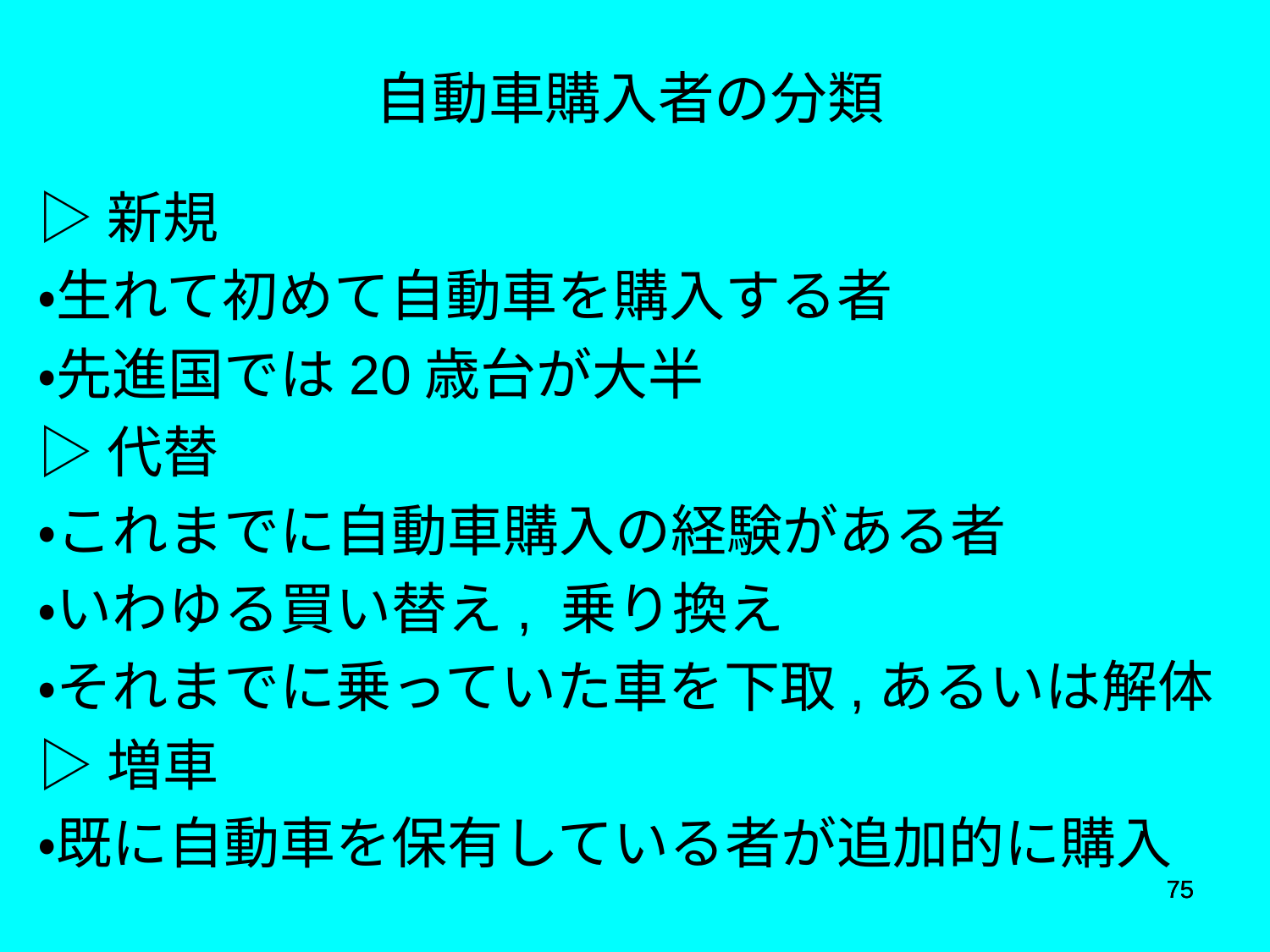

自動車購入者の分類
▷新規
・生れて初めて自動車を購入する者
・先進国では20歳台が大半
▷代替
・これまでに自動車購入の経験がある者
・いわゆる買い替え, 乗り換え
・それまでに乗っていた車を下取,あるいは解体
▷増車
・既に自動車を保有している者が追加的に購入
75
75
75